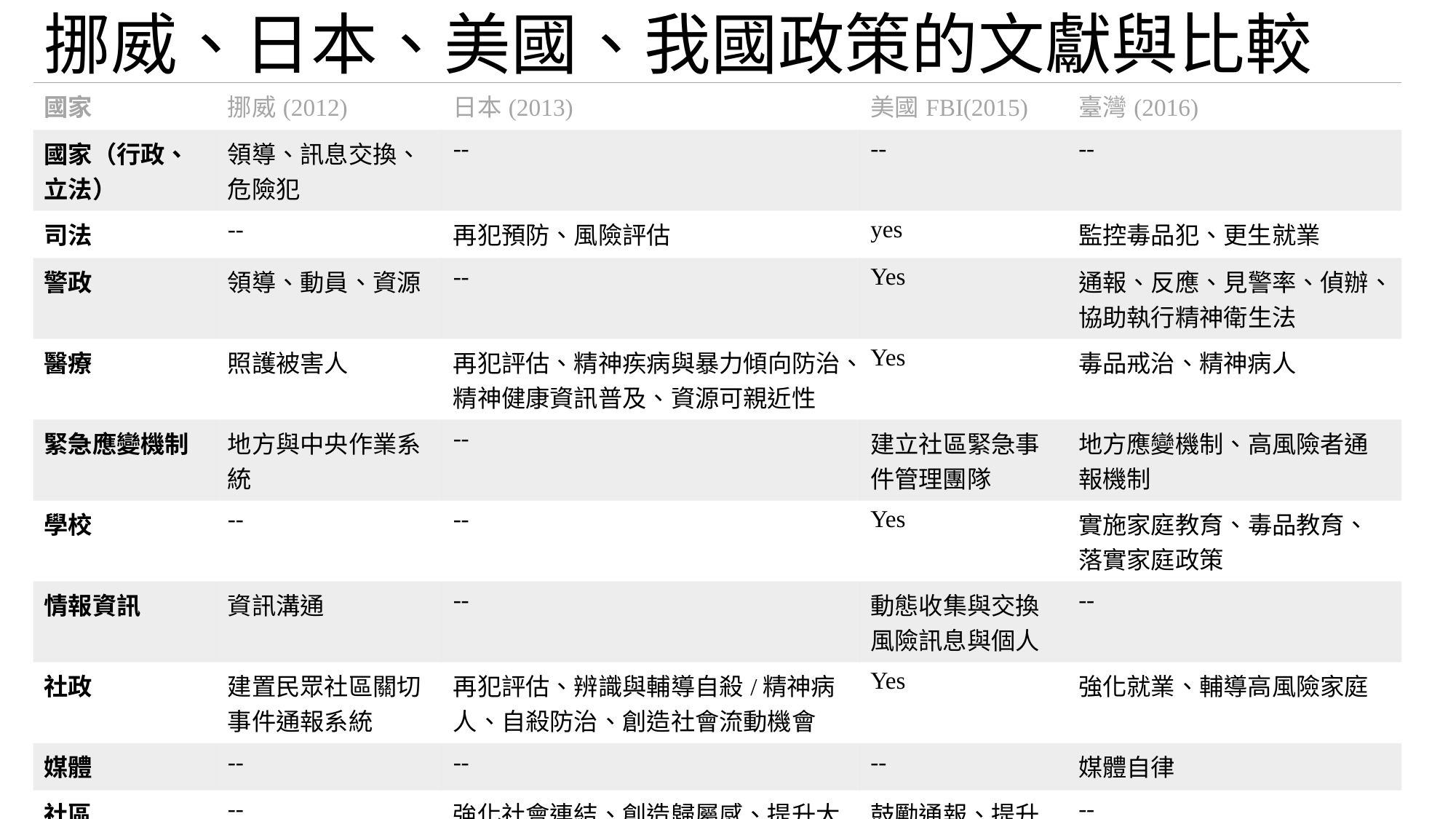

# 挪威、日本、美國、我國政策的文獻與比較
| 國家 | 挪威(2012) | 日本(2013) | 美國FBI(2015) | 臺灣(2016) |
| --- | --- | --- | --- | --- |
| 國家（行政、立法） | 領導、訊息交換、危險犯 | -- | -- | -- |
| 司法 | -- | 再犯預防、風險評估 | yes | 監控毒品犯、更生就業 |
| 警政 | 領導、動員、資源 | -- | Yes | 通報、反應、見警率、偵辦、協助執行精神衛生法 |
| 醫療 | 照護被害人 | 再犯評估、精神疾病與暴力傾向防治、精神健康資訊普及、資源可親近性 | Yes | 毒品戒治、精神病人 |
| 緊急應變機制 | 地方與中央作業系統 | -- | 建立社區緊急事件管理團隊 | 地方應變機制、高風險者通報機制 |
| 學校 | -- | -- | Yes | 實施家庭教育、毒品教育、落實家庭政策 |
| 情報資訊 | 資訊溝通 | -- | 動態收集與交換風險訊息與個人 | -- |
| 社政 | 建置民眾社區關切事件通報系統 | 再犯評估、辨識與輔導自殺/精神病人、自殺防治、創造社會流動機會 | Yes | 強化就業、輔導高風險家庭 |
| 媒體 | -- | -- | -- | 媒體自律 |
| 社區 | -- | 強化社會連結、創造歸屬感、提升大眾警覺、通報事件、關懷他人 | 鼓勵通報、提升正向行為 | -- |